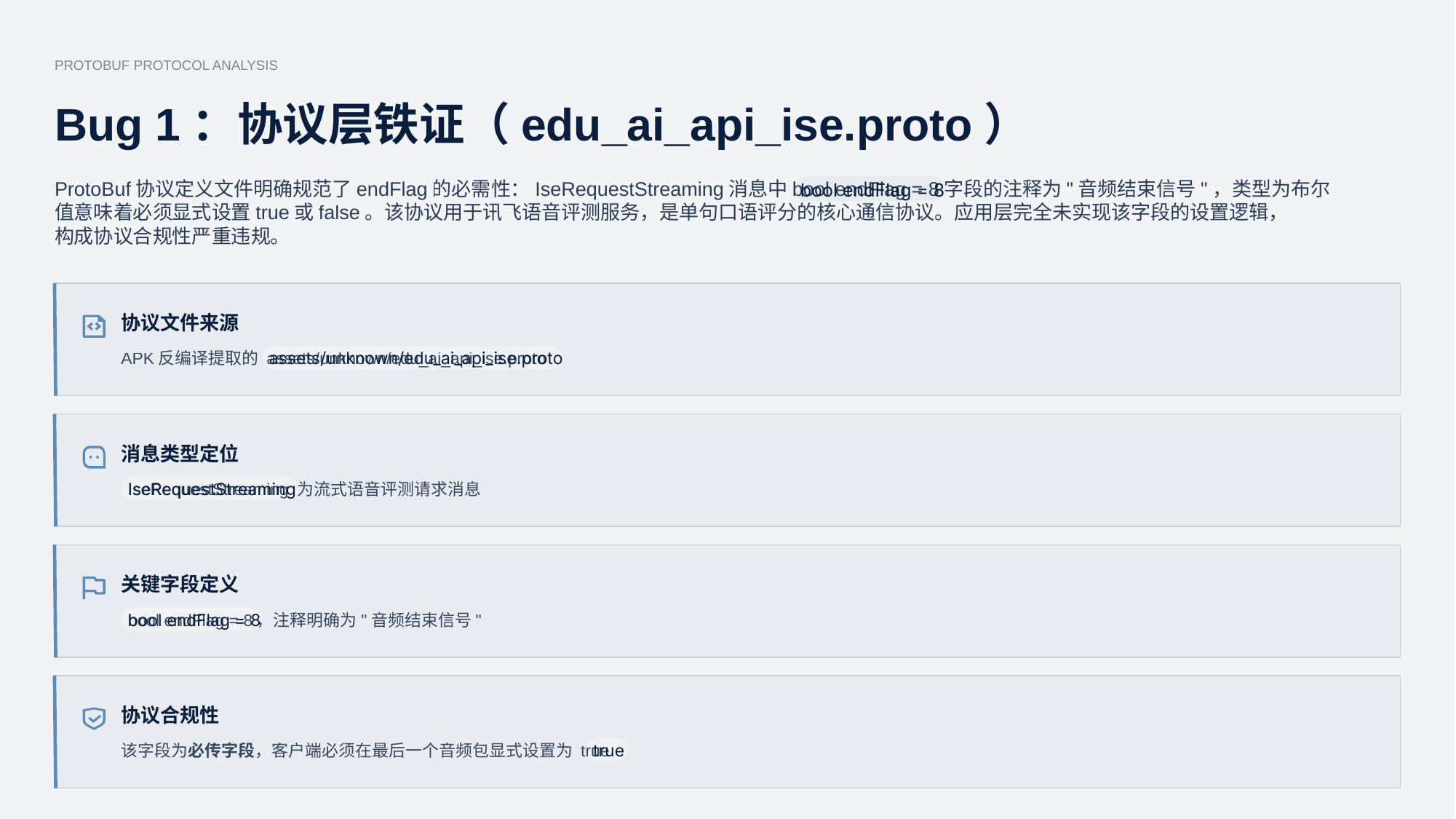

PROTOBUF PROTOCOL ANALYSIS
Bug 1：协议层铁证（edu_ai_api_ise.proto）
ProtoBuf协议定义文件明确规范了endFlag的必需性：IseRequestStreaming消息中bool endFlag = 8字段的注释为"音频结束信号"，类型为布尔
值意味着必须显式设置true或false。该协议用于讯飞语音评测服务，是单句口语评分的核心通信协议。应用层完全未实现该字段的设置逻辑，
构成协议合规性严重违规。

bool endFlag = 8

协议文件来源

APK反编译提取的 assets/unknown/edu_ai_api_ise.proto
assets/unknown/edu_ai_api_ise.proto

消息类型定位

IseRequestStreaming
IseRequestStreaming 为流式语音评测请求消息

关键字段定义

bool endFlag = 8
bool endFlag = 8，注释明确为"音频结束信号"

协议合规性

该字段为必传字段，客户端必须在最后一个音频包显式设置为 true
true